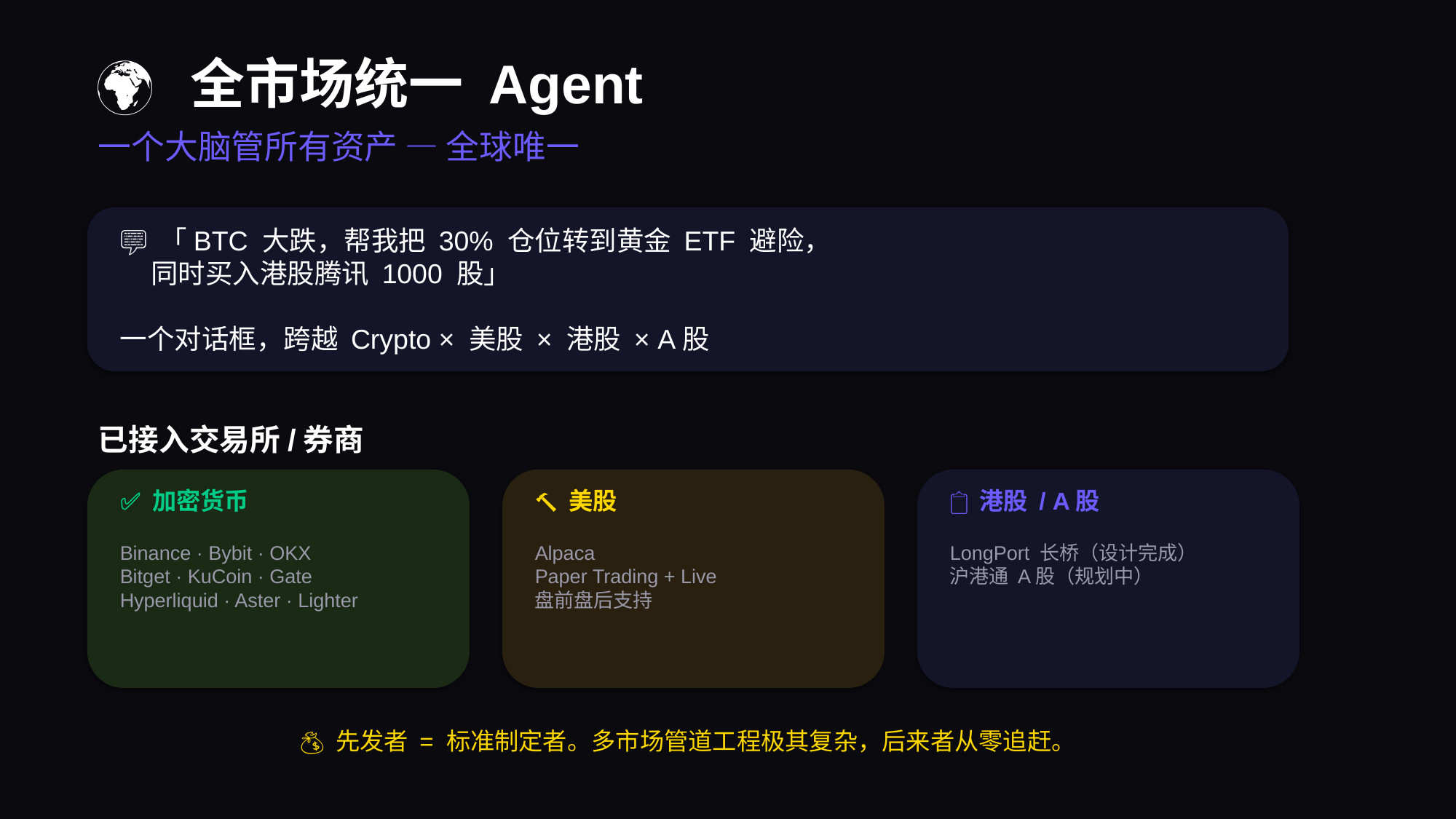

🌍  全市场统一 Agent
一个大脑管所有资产 — 全球唯一

💬 「BTC 大跌，帮我把 30% 仓位转到黄金 ETF 避险，
     同时买入港股腾讯 1000 股」
一个对话框，跨越 Crypto × 美股 × 港股 × A股
已接入交易所/券商

✅ 加密货币
🔨 美股
📋 港股 / A股
Binance · Bybit · OKX
Bitget · KuCoin · Gate
Hyperliquid · Aster · Lighter
Alpaca
Paper Trading + Live
盘前盘后支持
LongPort 长桥（设计完成）
沪港通 A股（规划中）
💰 先发者 = 标准制定者。多市场管道工程极其复杂，后来者从零追赶。